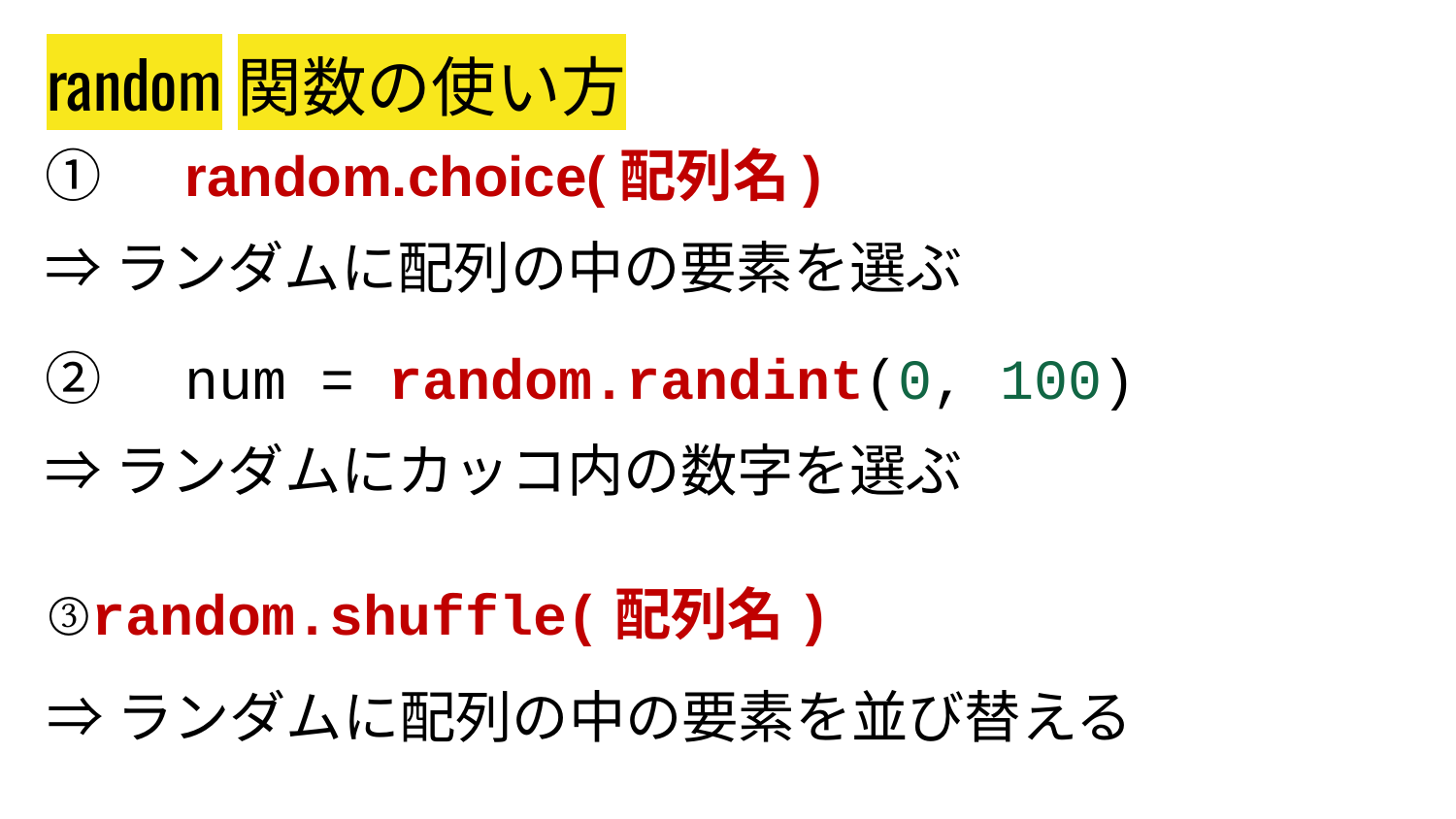

# random関数の使い方
①　random.choice(配列名)
⇒ランダムに配列の中の要素を選ぶ

②　num = random.randint(0, 100)
⇒ランダムにカッコ内の数字を選ぶ

③random.shuffle(配列名)
⇒ランダムに配列の中の要素を並び替える